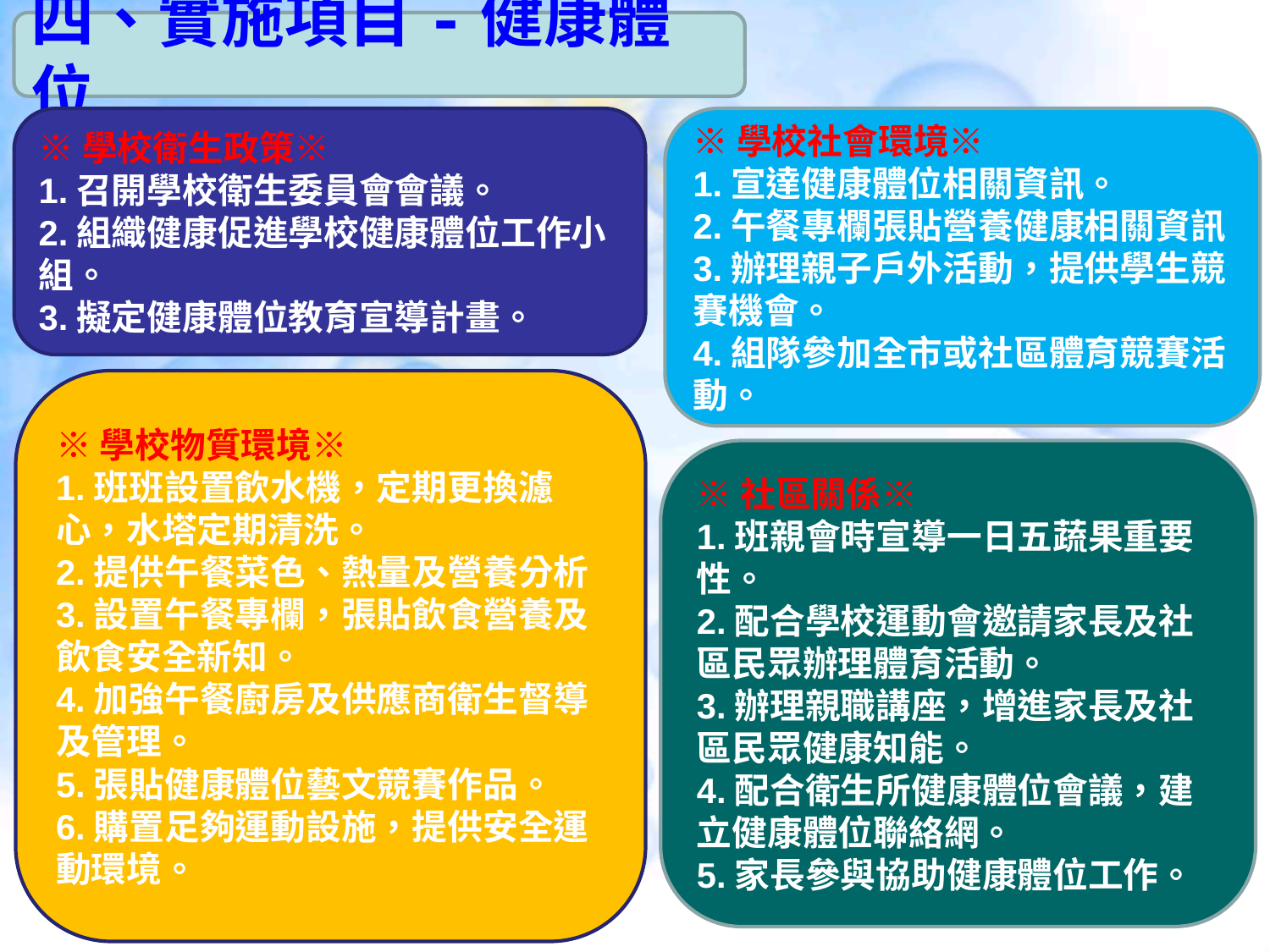

四、實施項目-健康體位
※學校衛生政策※
1.召開學校衛生委員會會議。
2.組織健康促進學校健康體位工作小組。
3.擬定健康體位教育宣導計畫。
※學校社會環境※
1.宣達健康體位相關資訊。
2.午餐專欄張貼營養健康相關資訊
3.辦理親子戶外活動，提供學生競賽機會。
4.組隊參加全市或社區體育競賽活動。

※學校物質環境※
1.班班設置飲水機，定期更換濾心，水塔定期清洗。
2.提供午餐菜色、熱量及營養分析
3.設置午餐專欄，張貼飲食營養及飲食安全新知。
4.加強午餐廚房及供應商衛生督導及管理。
5.張貼健康體位藝文競賽作品。
6.購置足夠運動設施，提供安全運動環境。
※社區關係※
1.班親會時宣導一日五蔬果重要性。
2.配合學校運動會邀請家長及社區民眾辦理體育活動。
3.辦理親職講座，增進家長及社區民眾健康知能。
4.配合衛生所健康體位會議，建立健康體位聯絡網。
5.家長參與協助健康體位工作。